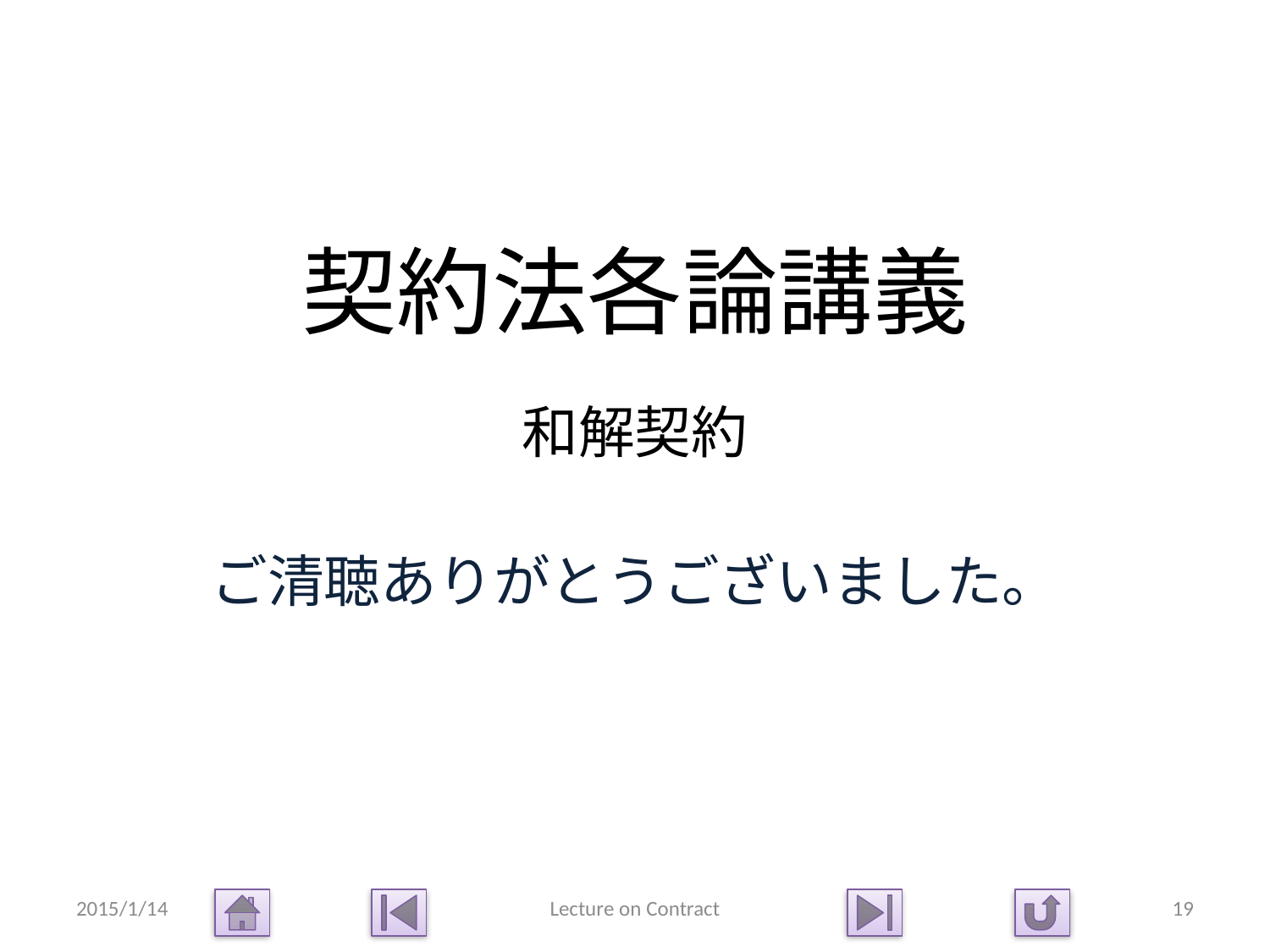

# 契約法各論講義 　 和解契約
ご清聴ありがとうございました。
2015/1/14
Lecture on Contract
19